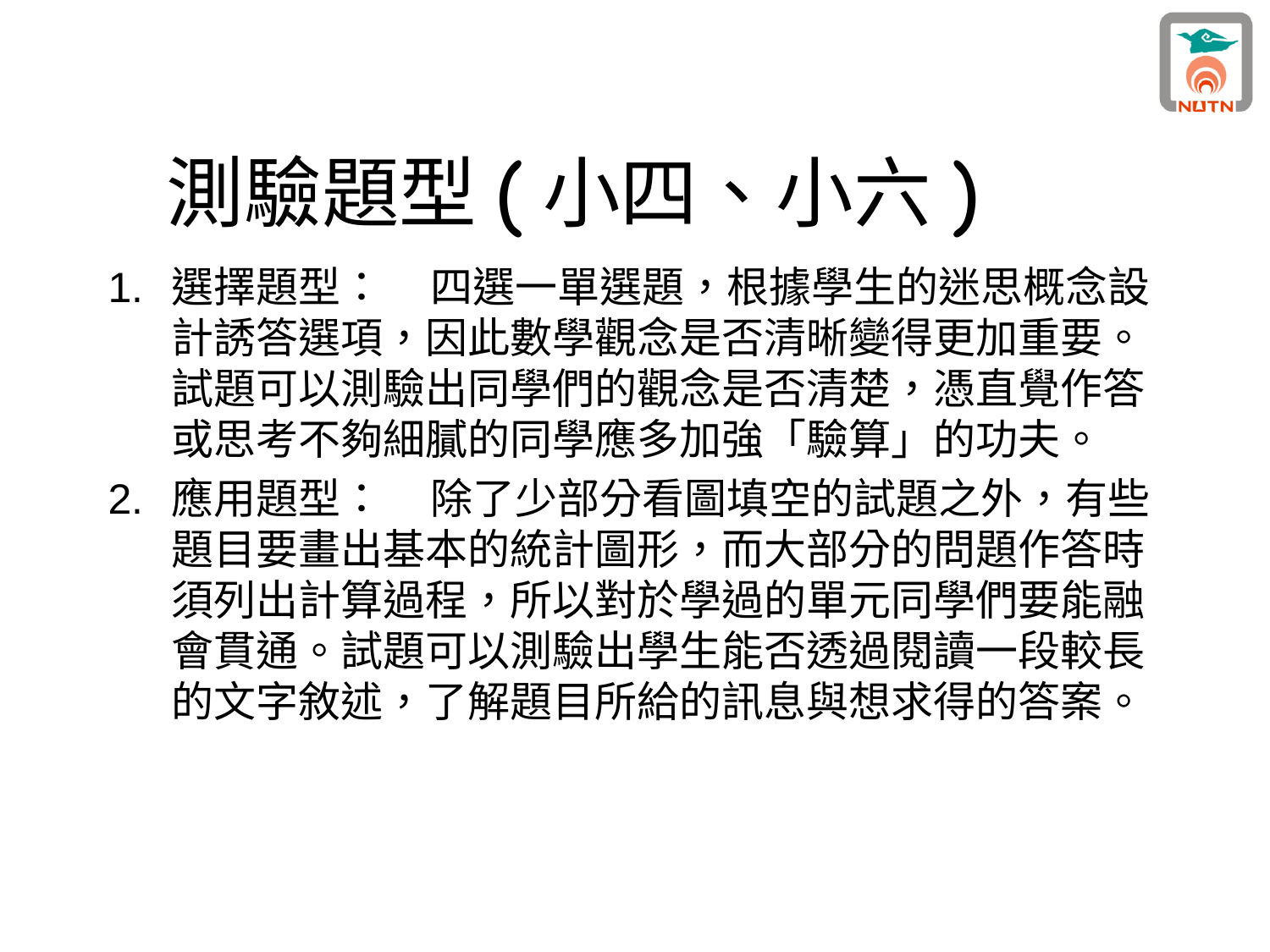

# 測驗題型(小四、小六)
選擇題型：     四選一單選題，根據學生的迷思概念設計誘答選項，因此數學觀念是否清晰變得更加重要。試題可以測驗出同學們的觀念是否清楚，憑直覺作答或思考不夠細膩的同學應多加強「驗算」的功夫。
應用題型：     除了少部分看圖填空的試題之外，有些題目要畫出基本的統計圖形，而大部分的問題作答時須列出計算過程，所以對於學過的單元同學們要能融會貫通。試題可以測驗出學生能否透過閱讀一段較長的文字敘述，了解題目所給的訊息與想求得的答案。